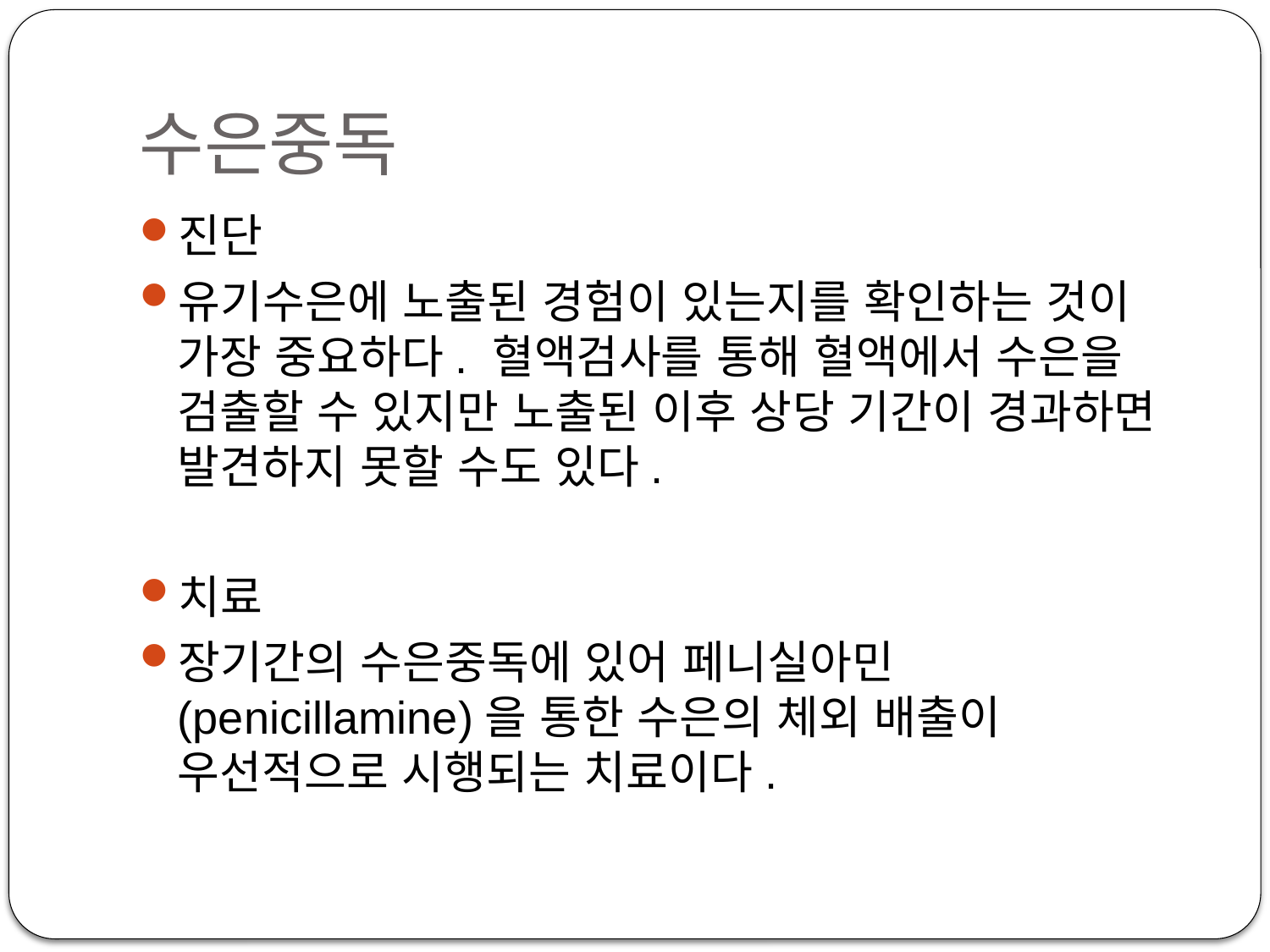

# 수은중독
진단
유기수은에 노출된 경험이 있는지를 확인하는 것이 가장 중요하다. 혈액검사를 통해 혈액에서 수은을 검출할 수 있지만 노출된 이후 상당 기간이 경과하면 발견하지 못할 수도 있다.

치료
장기간의 수은중독에 있어 페니실아민(penicillamine)을 통한 수은의 체외 배출이 우선적으로 시행되는 치료이다.